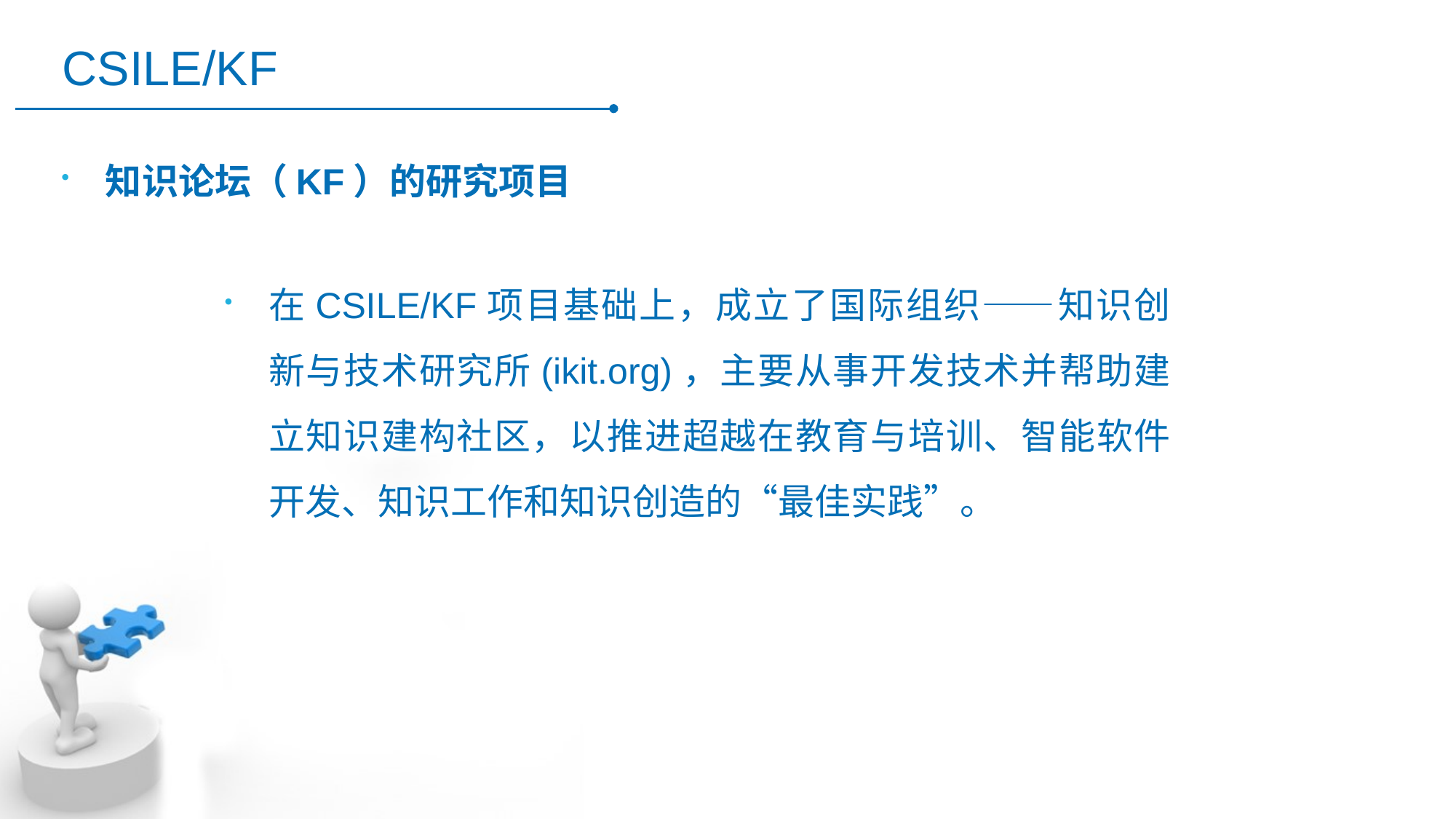

# CSILE/KF
知识论坛（KF）的研究项目
在CSILE/KF项目基础上，成立了国际组织——知识创新与技术研究所(ikit.org)，主要从事开发技术并帮助建立知识建构社区，以推进超越在教育与培训、智能软件开发、知识工作和知识创造的“最佳实践”。